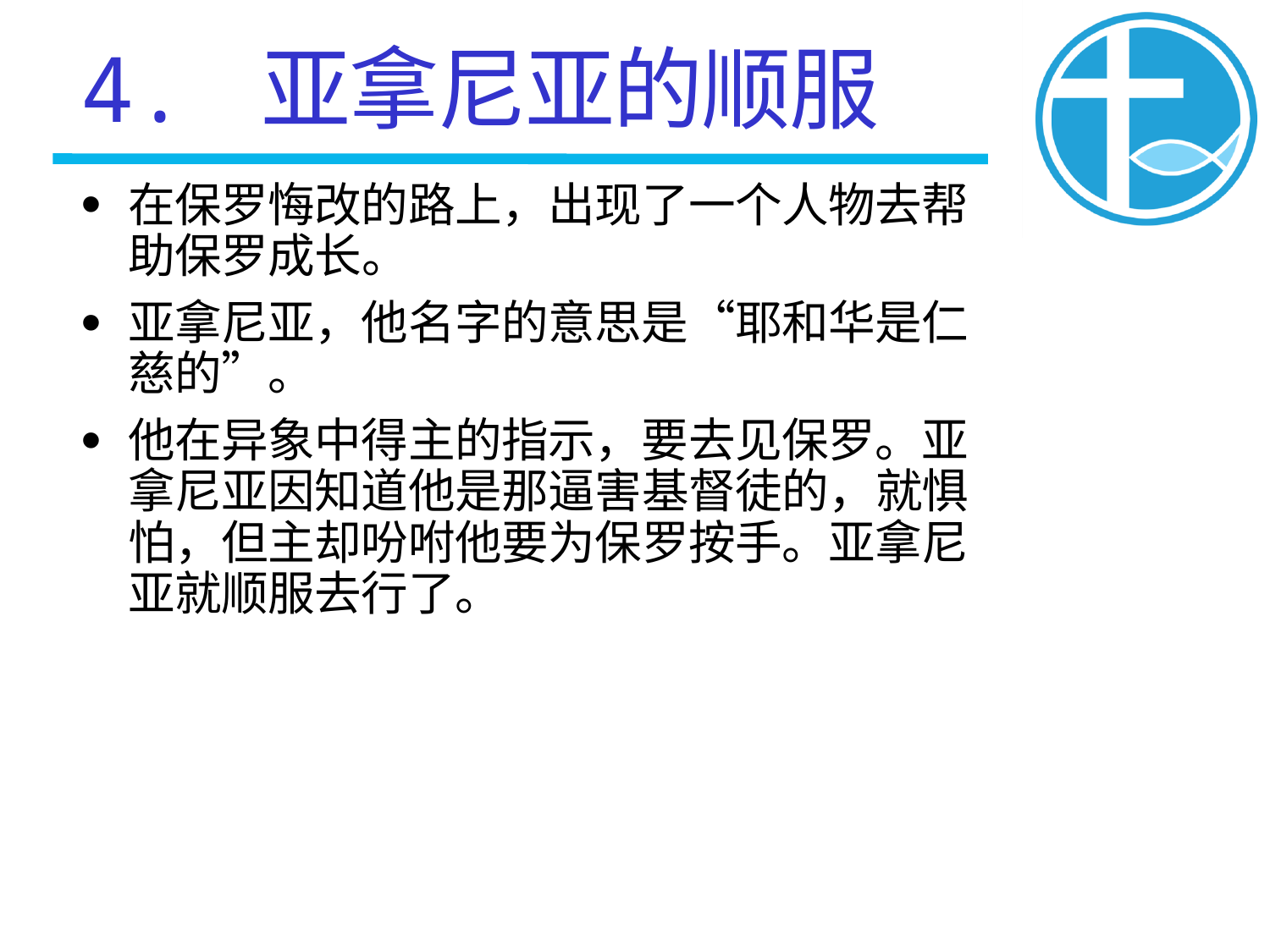

# 4. 亚拿尼亚的顺服
在保罗悔改的路上，出现了一个人物去帮助保罗成长。
亚拿尼亚，他名字的意思是“耶和华是仁慈的”。
他在异象中得主的指示，要去见保罗。亚拿尼亚因知道他是那逼害基督徒的，就惧怕，但主却吩咐他要为保罗按手。亚拿尼亚就顺服去行了。